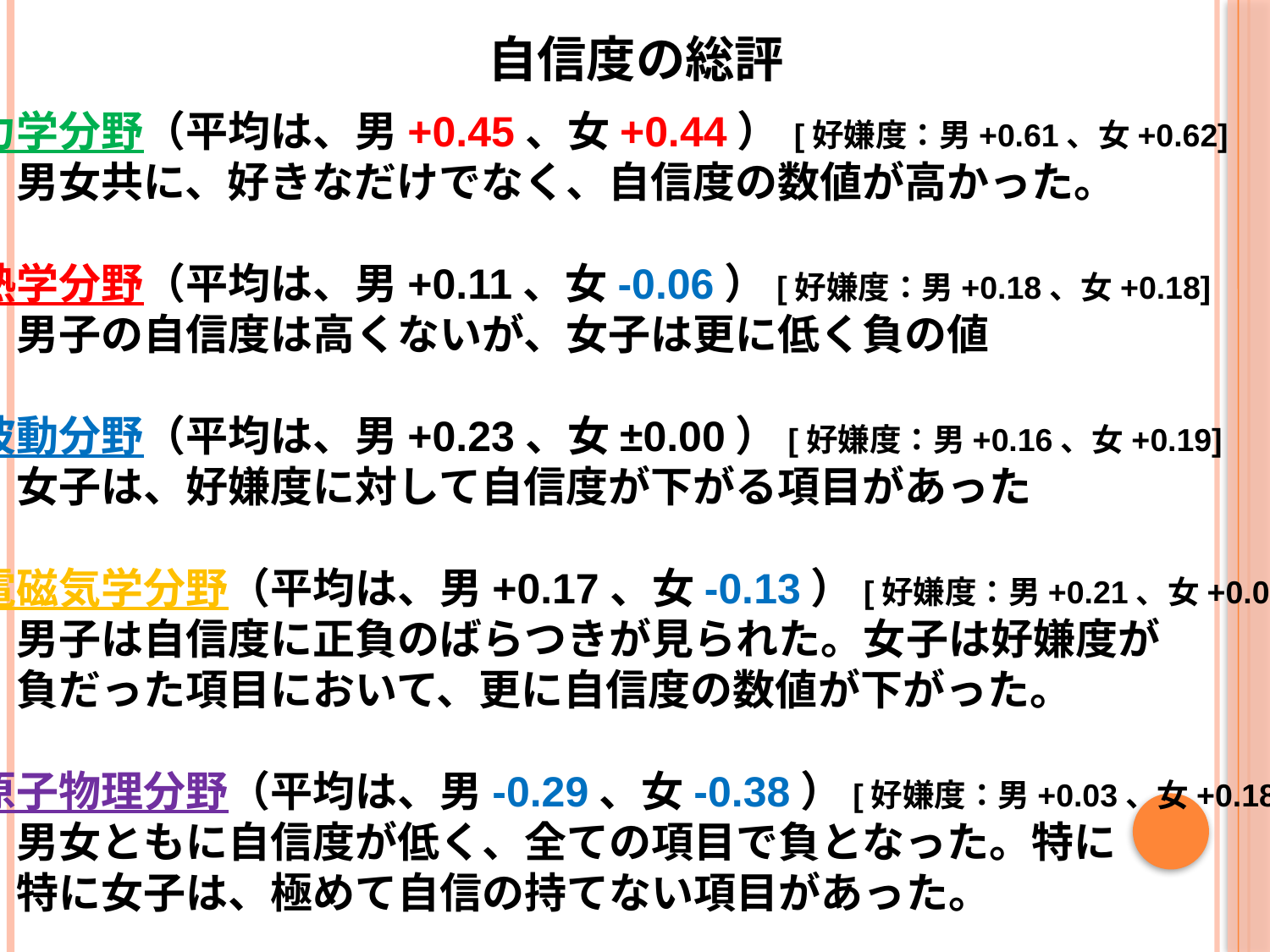

自信度の総評

力学分野（平均は、男+0.45、女+0.44） [好嫌度：男+0.61、女+0.62]
　男女共に、好きなだけでなく、自信度の数値が高かった。

熱学分野（平均は、男+0.11、女-0.06）[好嫌度：男+0.18、女+0.18]
　男子の自信度は高くないが、女子は更に低く負の値

波動分野（平均は、男+0.23、女±0.00）[好嫌度：男+0.16、女+0.19]
　女子は、好嫌度に対して自信度が下がる項目があった

電磁気学分野（平均は、男+0.17、女-0.13）[好嫌度：男+0.21、女+0.03]
　男子は自信度に正負のばらつきが見られた。女子は好嫌度が
　負だった項目において、更に自信度の数値が下がった。

原子物理分野（平均は、男-0.29、女-0.38）[好嫌度：男+0.03、女+0.18]
　男女ともに自信度が低く、全ての項目で負となった。特に
　特に女子は、極めて自信の持てない項目があった。